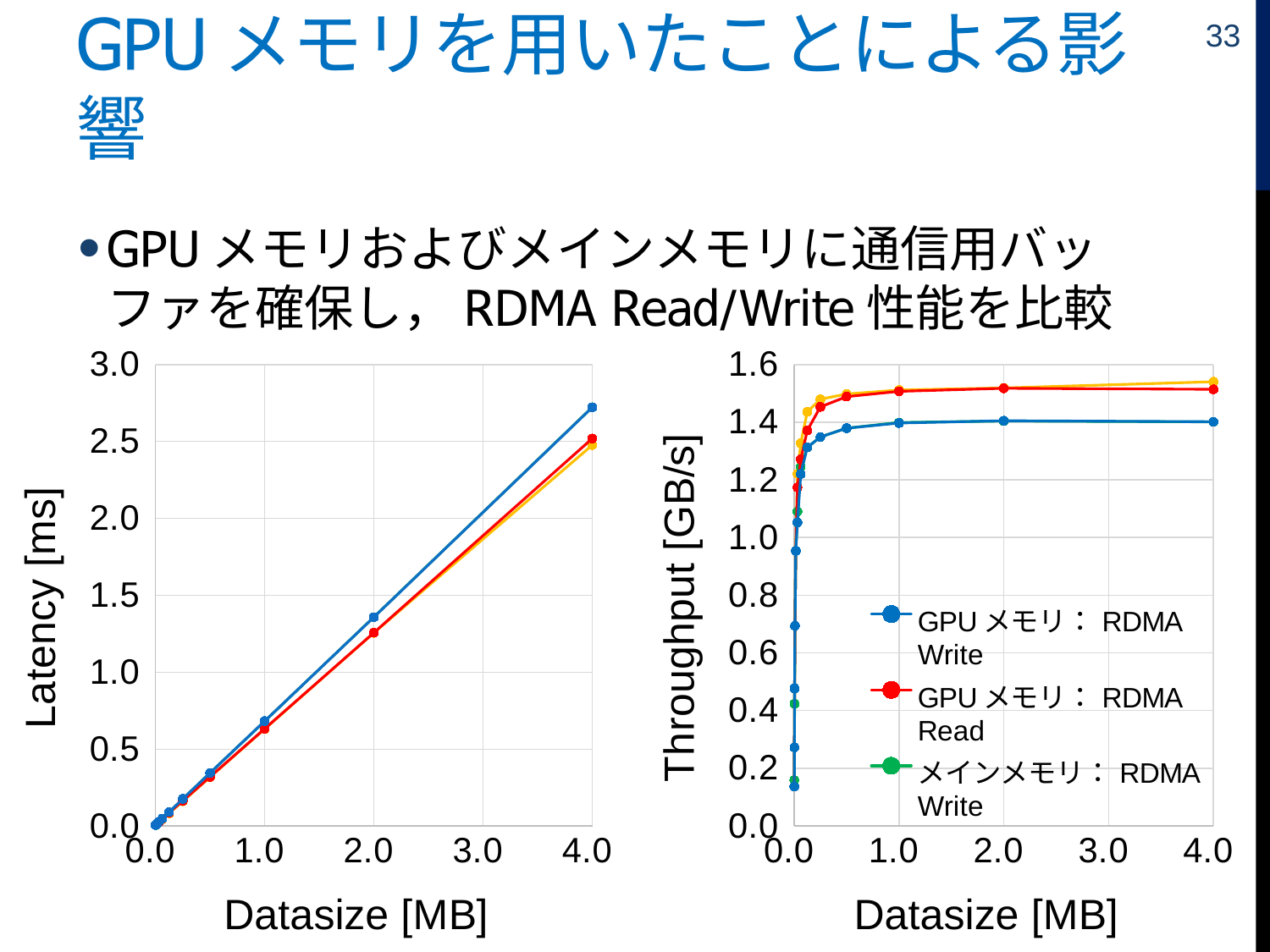

33
# GPUメモリを用いたことによる影響
GPUメモリおよびメインメモリに通信用バッファを確保し，RDMA Read/Write性能を比較

### Chart

| Category |  |  |  |  |
|---|---|---|---|---|

### Chart

| Category |  |  |  |  |
|---|---|---|---|---|